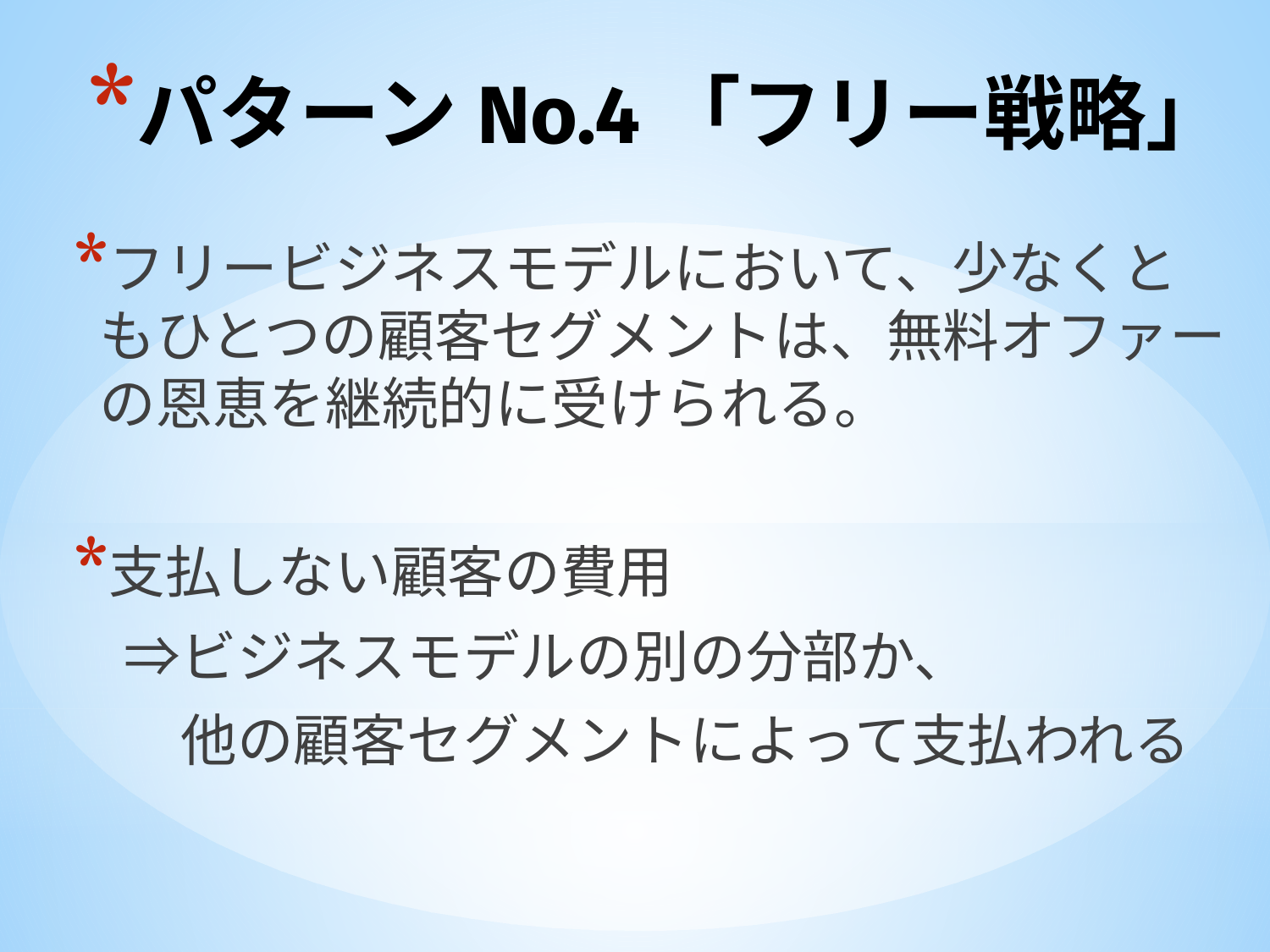

# パターンNo.4「フリー戦略」
フリービジネスモデルにおいて、少なくともひとつの顧客セグメントは、無料オファーの恩恵を継続的に受けられる。

支払しない顧客の費用
　⇒ビジネスモデルの別の分部か、
　　他の顧客セグメントによって支払われる